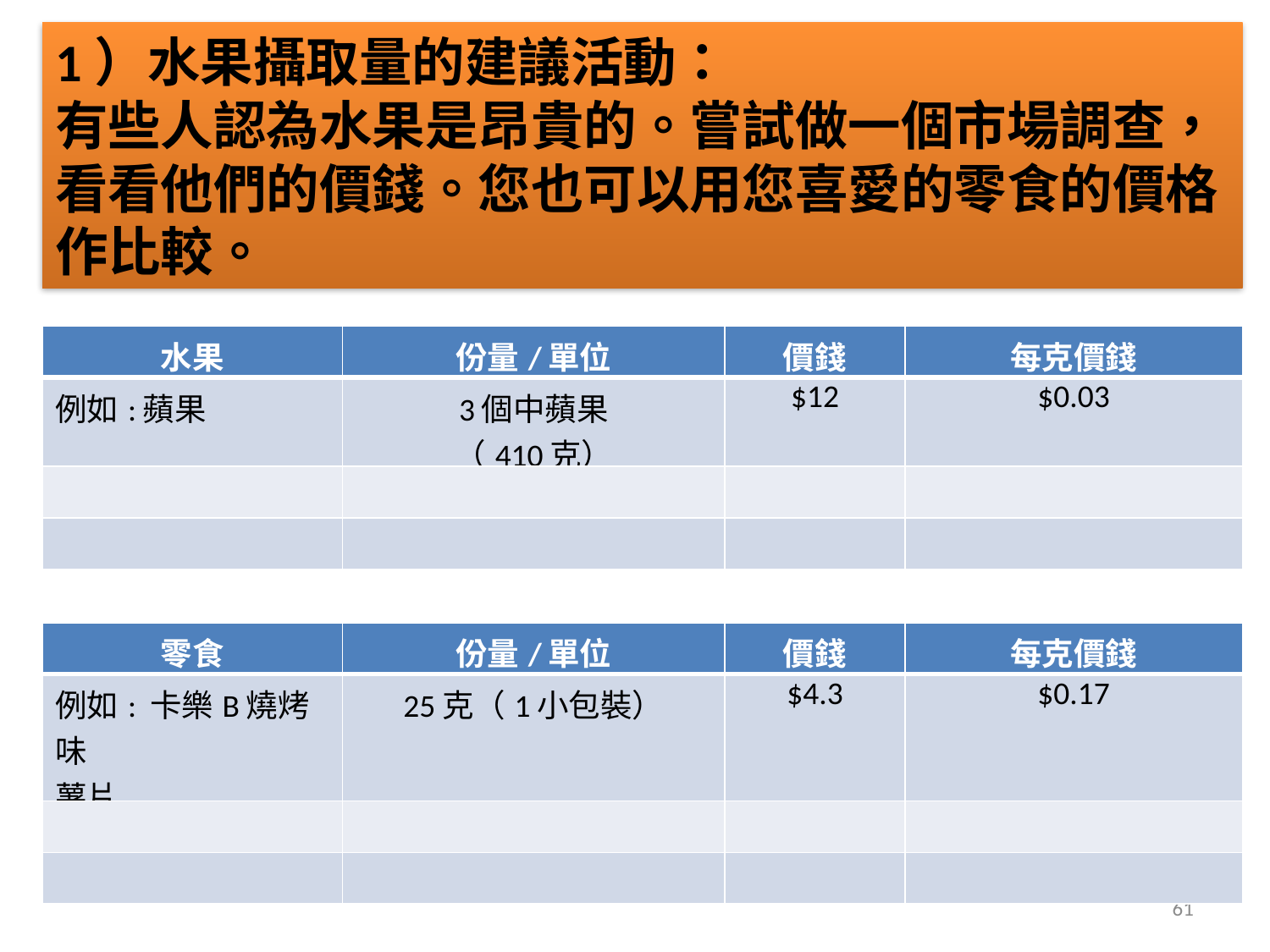

1）水果攝取量的建議活動：
有些人認為水果是昂貴的。嘗試做一個市場調查，看看他們的價錢。您也可以用您喜愛的零食的價格作比較。
| 水果 | 份量/單位 | 價錢 | 每克價錢 |
| --- | --- | --- | --- |
| 例如:蘋果 | 3個中蘋果 （410克） | $12 | $0.03 |
|  |  |  |  |
|  |  |  |  |
| 零食 | 份量/單位 | 價錢 | 每克價錢 |
| --- | --- | --- | --- |
| 例如: 卡樂B燒烤味 薯片 | 25克（1小包裝） | $4.3 | $0.17 |
|  |  |  |  |
|  |  |  |  |
61